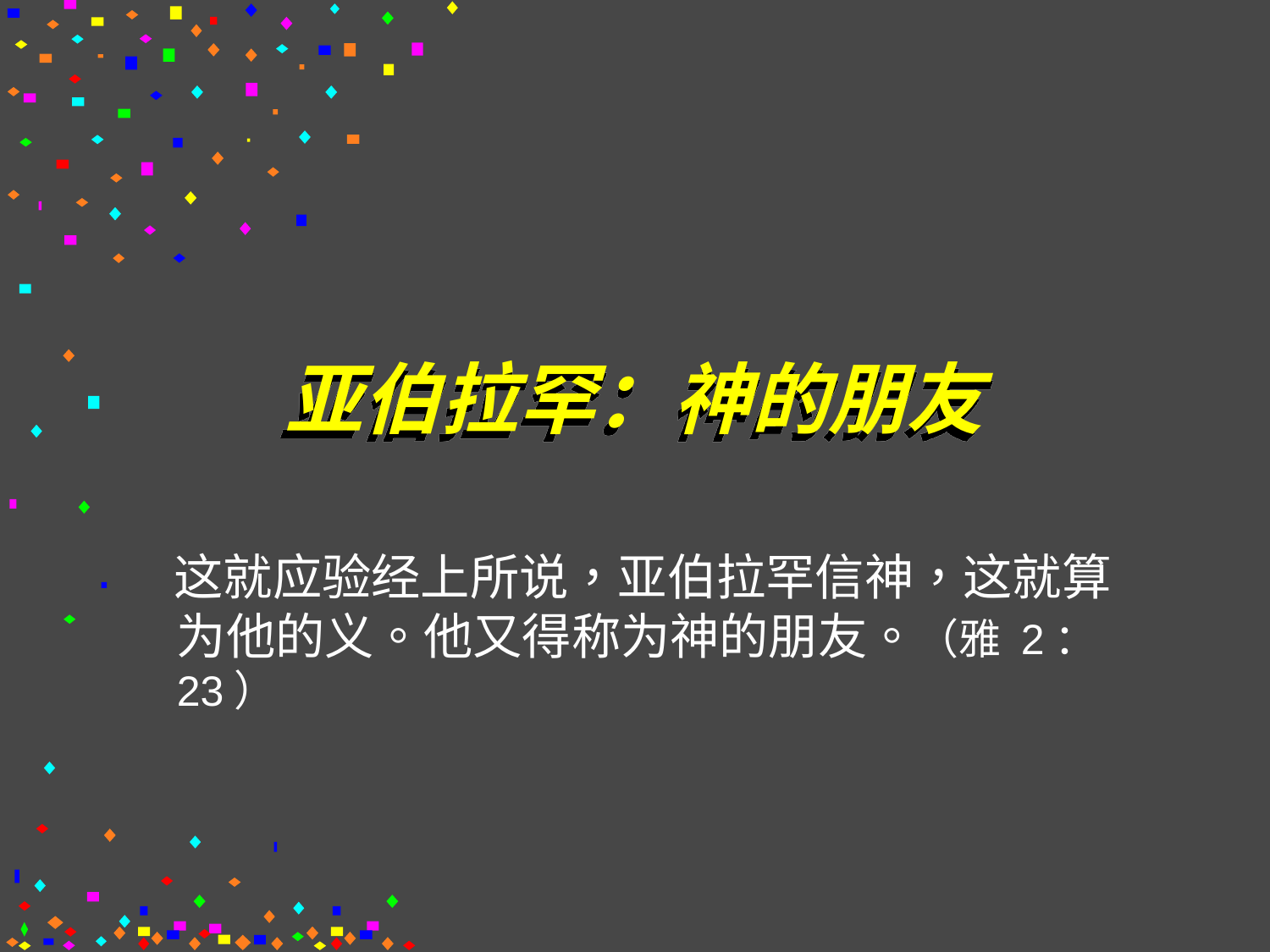

# 亚伯拉罕：神的朋友
   这就应验经上所说，亚伯拉罕信神，这就算为他的义。他又得称为神的朋友。（雅 2：23）